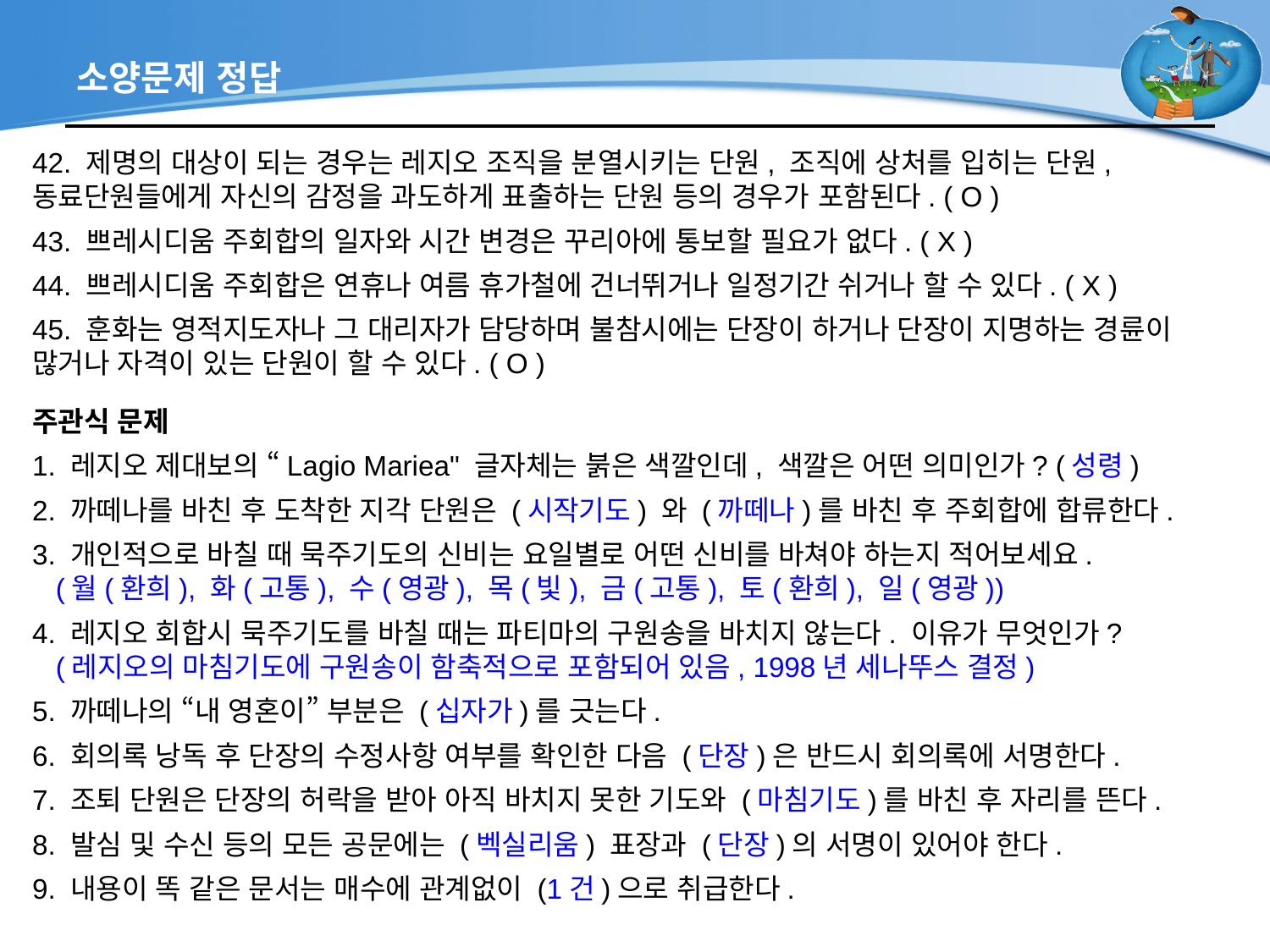

# 소양문제 정답
42. 제명의 대상이 되는 경우는 레지오 조직을 분열시키는 단원, 조직에 상처를 입히는 단원, 동료단원들에게 자신의 감정을 과도하게 표출하는 단원 등의 경우가 포함된다. ( O )
43. 쁘레시디움 주회합의 일자와 시간 변경은 꾸리아에 통보할 필요가 없다. ( X )
44. 쁘레시디움 주회합은 연휴나 여름 휴가철에 건너뛰거나 일정기간 쉬거나 할 수 있다. ( X )
45. 훈화는 영적지도자나 그 대리자가 담당하며 불참시에는 단장이 하거나 단장이 지명하는 경륜이 많거나 자격이 있는 단원이 할 수 있다. ( O )
주관식 문제
1. 레지오 제대보의 “Lagio Mariea" 글자체는 붉은 색깔인데, 색깔은 어떤 의미인가? (성령)
2. 까떼나를 바친 후 도착한 지각 단원은 (시작기도) 와 (까떼나)를 바친 후 주회합에 합류한다.
3. 개인적으로 바칠 때 묵주기도의 신비는 요일별로 어떤 신비를 바쳐야 하는지 적어보세요.
   (월(환희), 화(고통), 수(영광), 목(빛), 금(고통), 토(환희), 일(영광))
4. 레지오 회합시 묵주기도를 바칠 때는 파티마의 구원송을 바치지 않는다. 이유가 무엇인가?
   (레지오의 마침기도에 구원송이 함축적으로 포함되어 있음, 1998년 세나뚜스 결정)
5. 까떼나의 “내 영혼이” 부분은 (십자가)를 긋는다.
6. 회의록 낭독 후 단장의 수정사항 여부를 확인한 다음 (단장)은 반드시 회의록에 서명한다.
7. 조퇴 단원은 단장의 허락을 받아 아직 바치지 못한 기도와 (마침기도)를 바친 후 자리를 뜬다.
8. 발심 및 수신 등의 모든 공문에는 (벡실리움) 표장과 (단장)의 서명이 있어야 한다.
9. 내용이 똑 같은 문서는 매수에 관계없이 (1건)으로 취급한다.